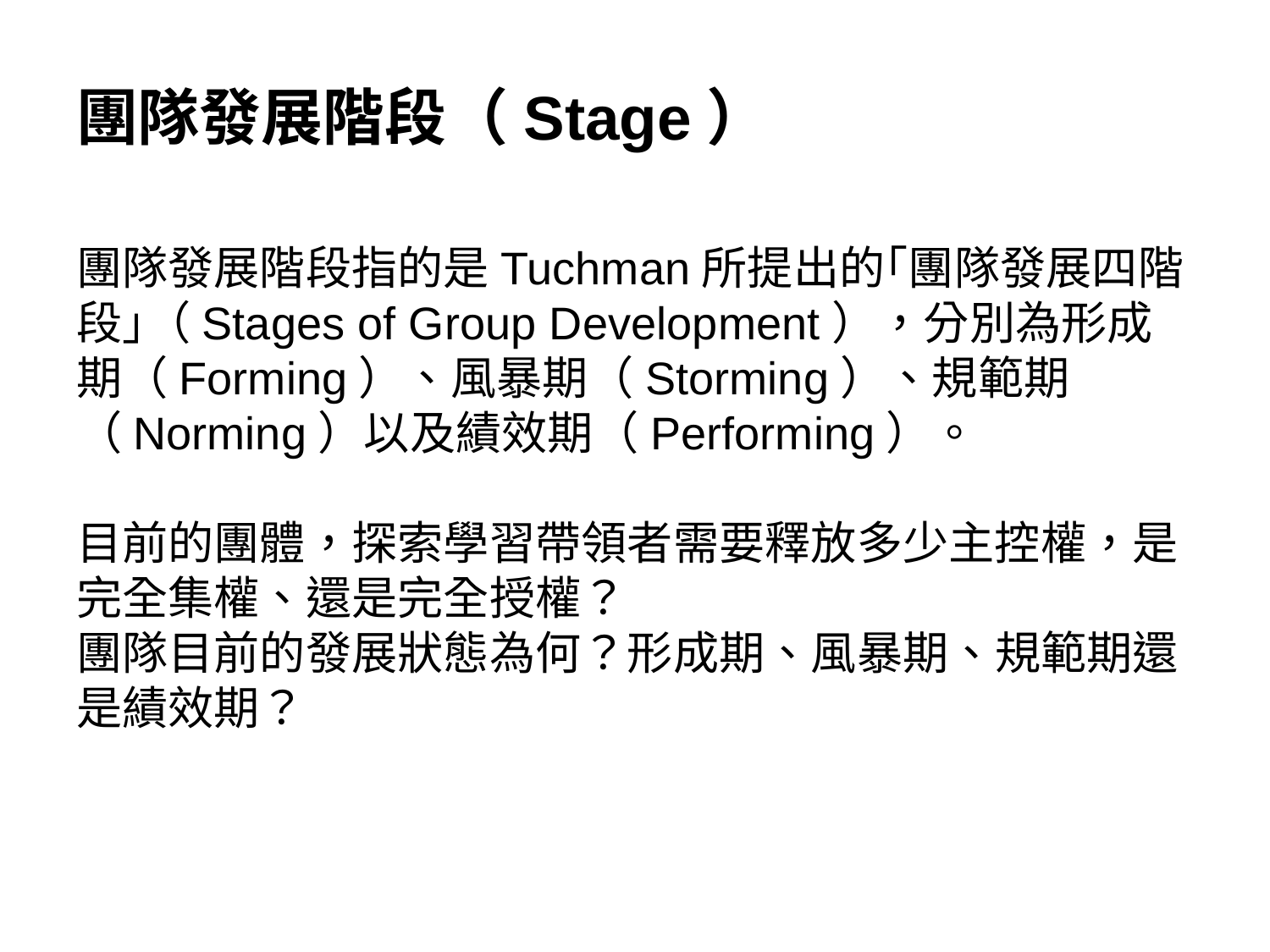

團隊發展階段（Stage）

團隊發展階段指的是Tuchman所提出的｢團隊發展四階段｣（Stages of Group Development），分別為形成期（Forming）、風暴期（Storming）、規範期（Norming）以及績效期（Performing）。

目前的團體，探索學習帶領者需要釋放多少主控權，是完全集權、還是完全授權？
團隊目前的發展狀態為何？形成期、風暴期、規範期還是績效期？